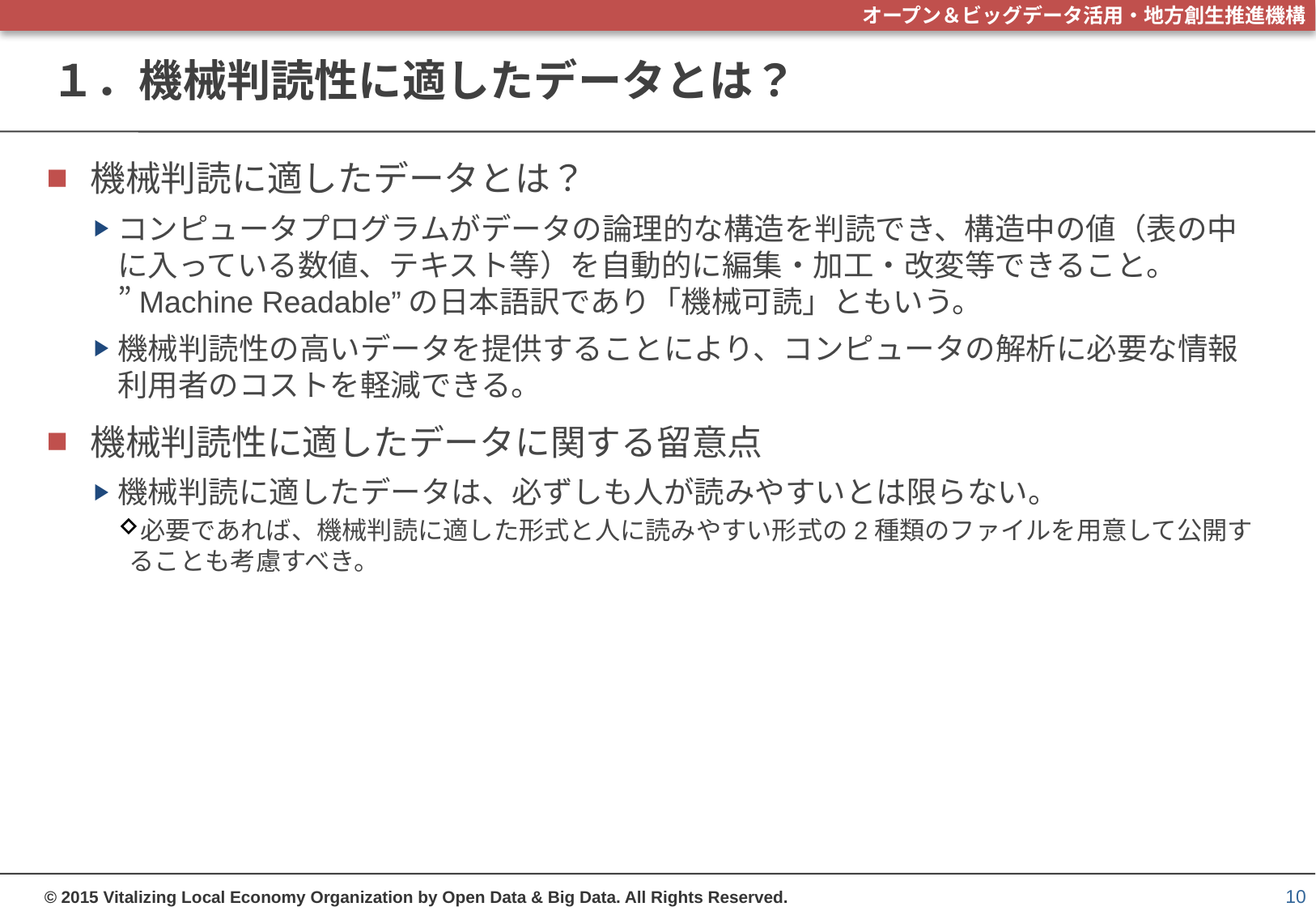

# １．機械判読性に適したデータとは？
機械判読に適したデータとは？
コンピュータプログラムがデータの論理的な構造を判読でき、構造中の値（表の中に入っている数値、テキスト等）を自動的に編集・加工・改変等できること。
”Machine Readable”の日本語訳であり「機械可読」ともいう。
機械判読性の高いデータを提供することにより、コンピュータの解析に必要な情報利用者のコストを軽減できる。
機械判読性に適したデータに関する留意点
機械判読に適したデータは、必ずしも人が読みやすいとは限らない。
必要であれば、機械判読に適した形式と人に読みやすい形式の2種類のファイルを用意して公開することも考慮すべき。

10